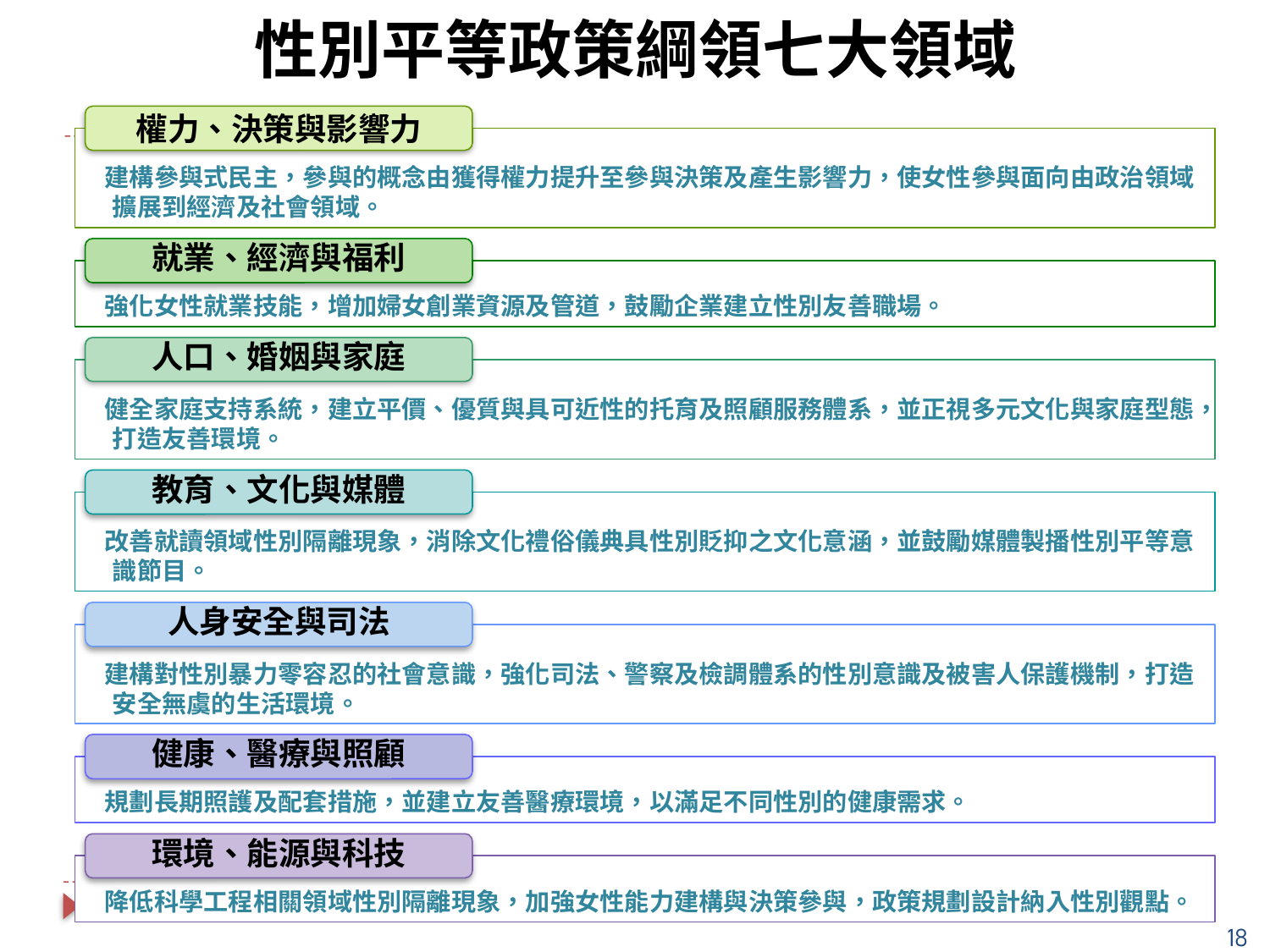

性別平等政策綱領七大領域
權力、決策與影響力
  建構參與式民主，參與的概念由獲得權力提升至參與決策及產生影響力，使女性參與面向由政治領域擴展到經濟及社會領域。
就業、經濟與福利
  強化女性就業技能，增加婦女創業資源及管道，鼓勵企業建立性別友善職場。
人口、婚姻與家庭
  健全家庭支持系統，建立平價、優質與具可近性的托育及照顧服務體系，並正視多元文化與家庭型態，打造友善環境。
教育、文化與媒體
  改善就讀領域性別隔離現象，消除文化禮俗儀典具性別貶抑之文化意涵，並鼓勵媒體製播性別平等意識節目。
人身安全與司法
  建構對性別暴力零容忍的社會意識，強化司法、警察及檢調體系的性別意識及被害人保護機制，打造安全無虞的生活環境。
健康、醫療與照顧
  規劃長期照護及配套措施，並建立友善醫療環境，以滿足不同性別的健康需求。
環境、能源與科技
  降低科學工程相關領域性別隔離現象，加強女性能力建構與決策參與，政策規劃設計納入性別觀點。
18